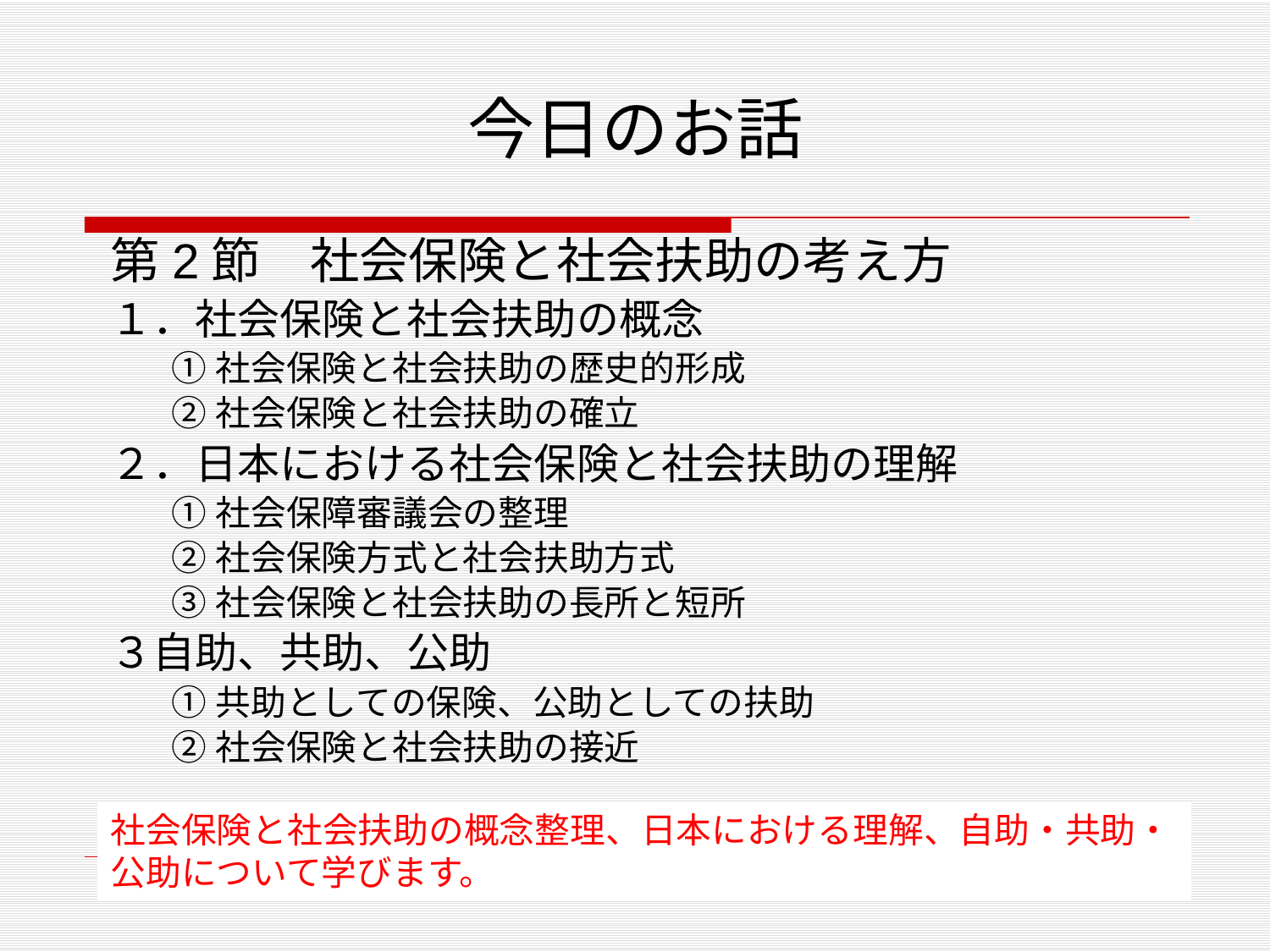

# 今日のお話
第2節　社会保険と社会扶助の考え方
１．社会保険と社会扶助の概念
①社会保険と社会扶助の歴史的形成
②社会保険と社会扶助の確立
２．日本における社会保険と社会扶助の理解
①社会保障審議会の整理
②社会保険方式と社会扶助方式
③社会保険と社会扶助の長所と短所
３自助、共助、公助
①共助としての保険、公助としての扶助
②社会保険と社会扶助の接近

社会保険と社会扶助の概念整理、日本における理解、自助・共助・公助について学びます。
2